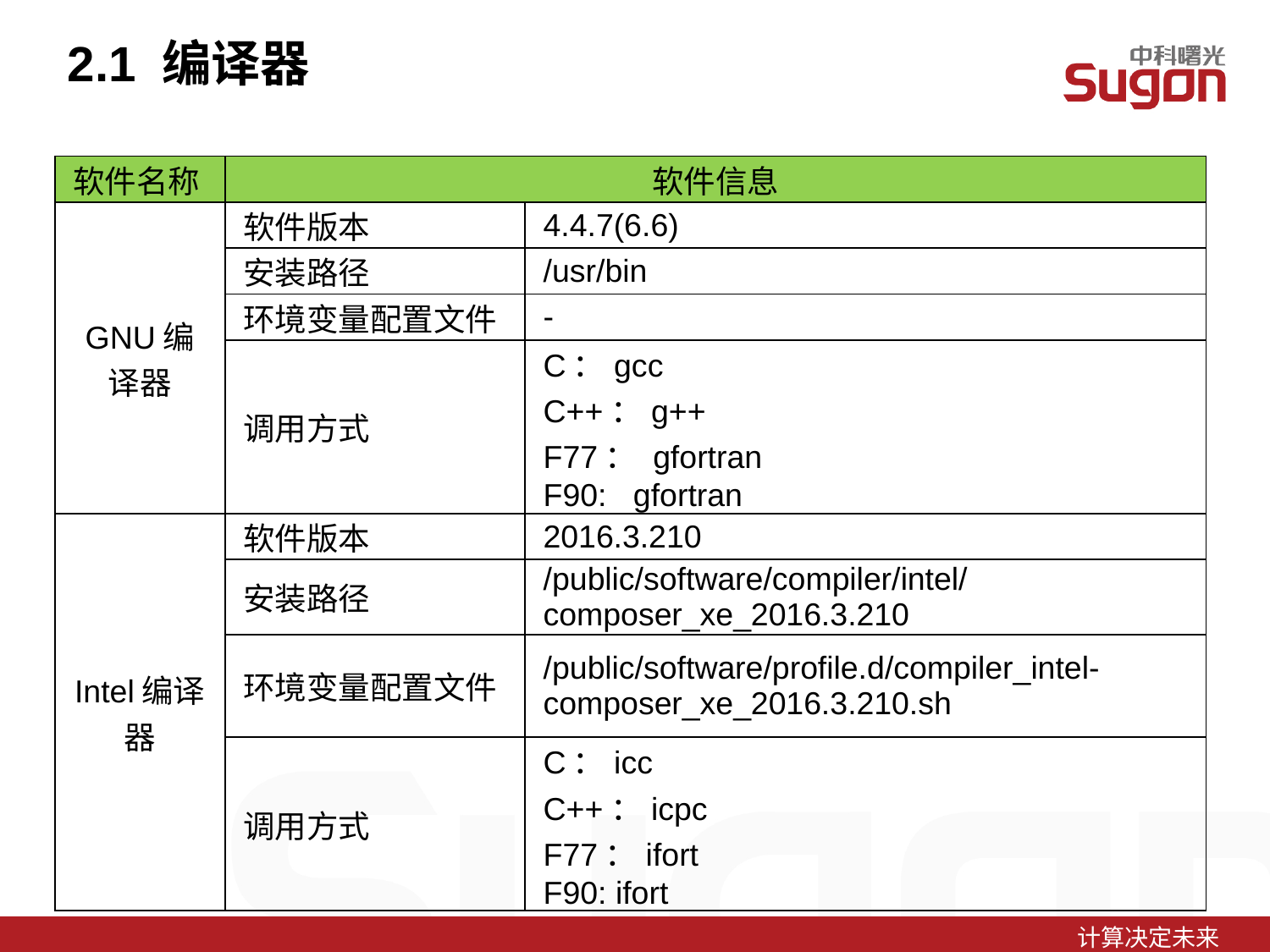

2.1 编译器

| 软件名称 | 软件信息 |  |
| --- | --- | --- |
| GNU编译器 | 软件版本 | 4.4.7(6.6) |
|  | 安装路径 | /usr/bin |
|  | 环境变量配置文件 | - |
|  | 调用方式 | C：gcc C++：g++ F77： gfortran F90: gfortran |
| Intel编译器 | 软件版本 | 2016.3.210 |
|  | 安装路径 | /public/software/compiler/intel/composer\_xe\_2016.3.210 |
|  | 环境变量配置文件 | /public/software/profile.d/compiler\_intel-composer\_xe\_2016.3.210.sh |
|  | 调用方式 | C：icc C++：icpc F77：ifort F90: ifort |